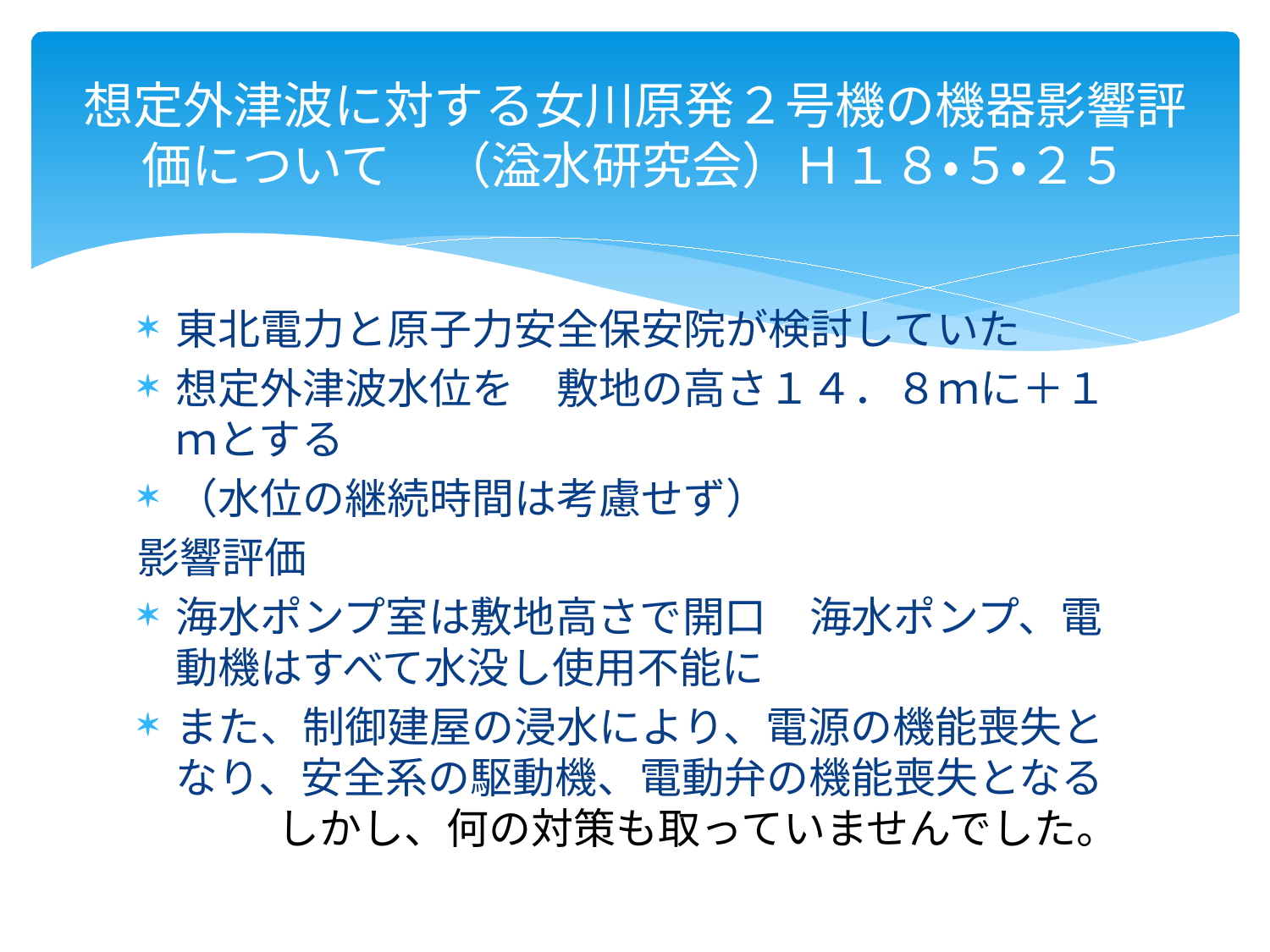

# 想定外津波に対する女川原発２号機の機器影響評価について　（溢水研究会）Ｈ１８・５・２５
東北電力と原子力安全保安院が検討していた
想定外津波水位を　敷地の高さ１４．８ｍに＋１ｍとする
（水位の継続時間は考慮せず）
影響評価
海水ポンプ室は敷地高さで開口　海水ポンプ、電動機はすべて水没し使用不能に
また、制御建屋の浸水により、電源の機能喪失となり、安全系の駆動機、電動弁の機能喪失となる
しかし、何の対策も取っていませんでした。